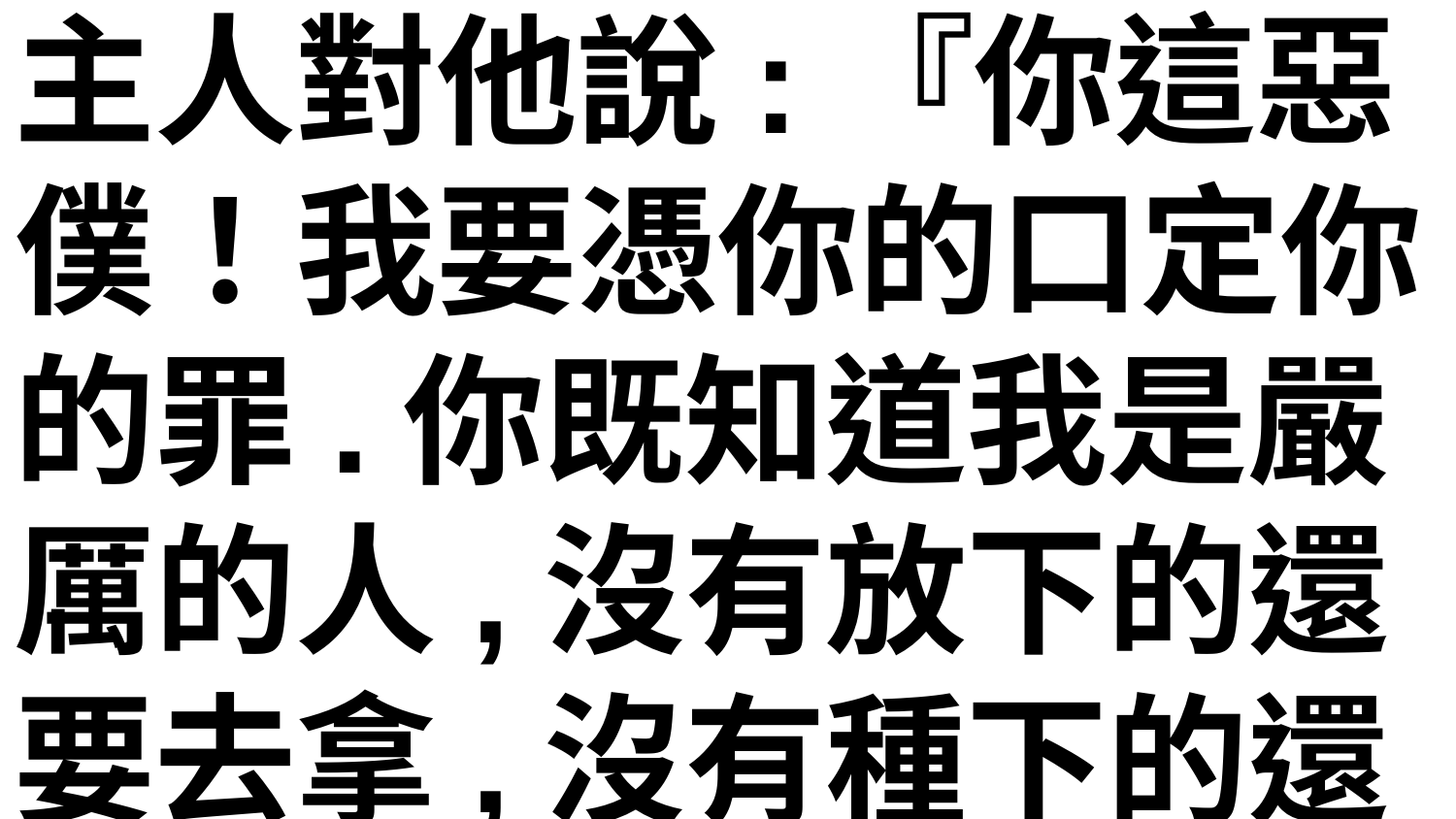

主人對他說:『你這惡僕！我要憑你的口定你的罪.你既知道我是嚴厲的人,沒有放下的還要去拿,沒有種下的還要去收,